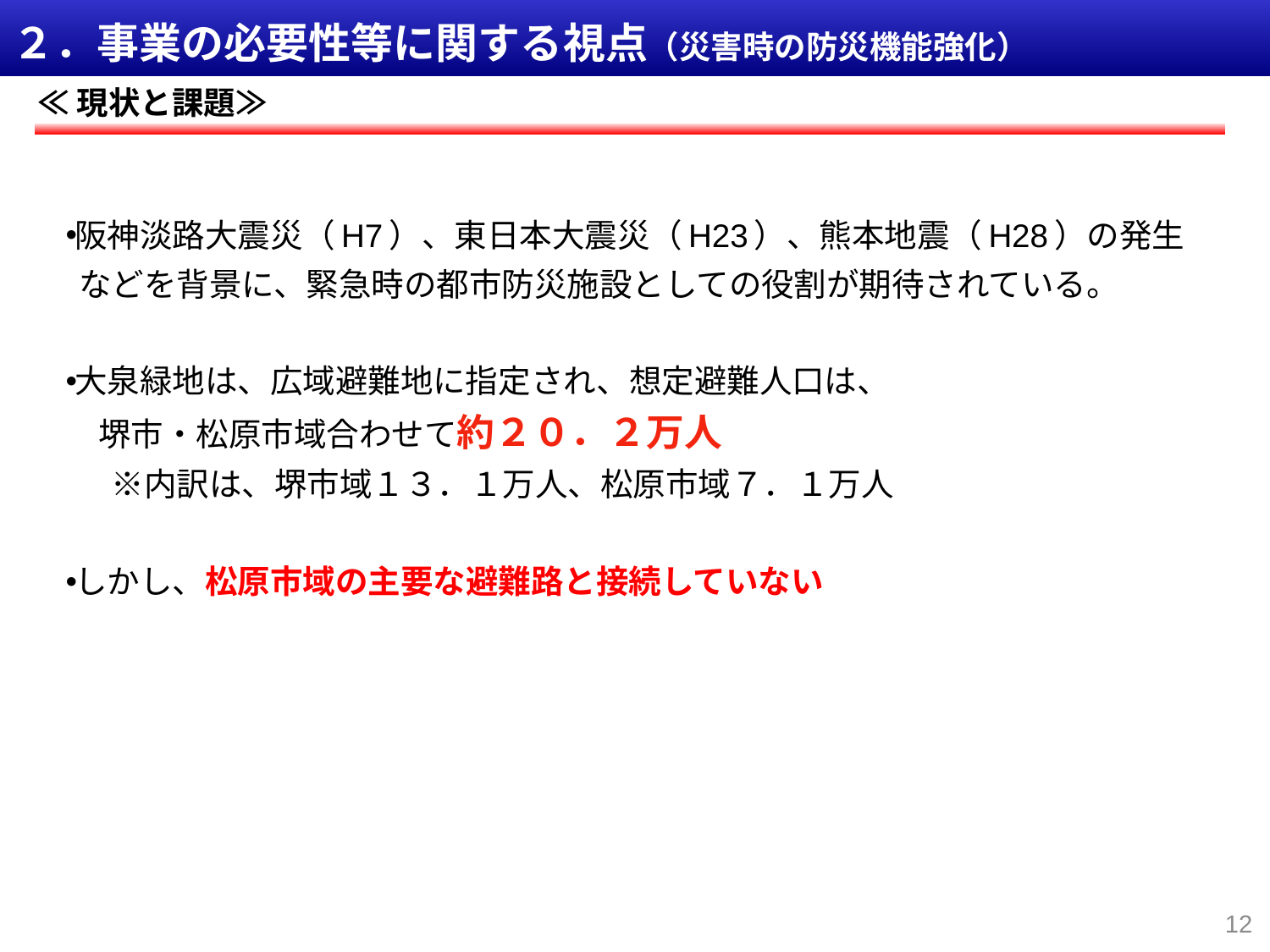

２．事業の必要性等に関する視点（災害時の防災機能強化）
≪現状と課題≫

阪神淡路大震災（H7）、東日本大震災（H23）、熊本地震（H28）の発生
 などを背景に、緊急時の都市防災施設としての役割が期待されている。

大泉緑地は、広域避難地に指定され、想定避難人口は、
　堺市・松原市域合わせて約２０．２万人
 　※内訳は、堺市域１３．１万人、松原市域７．１万人

しかし、松原市域の主要な避難路と接続していない
12